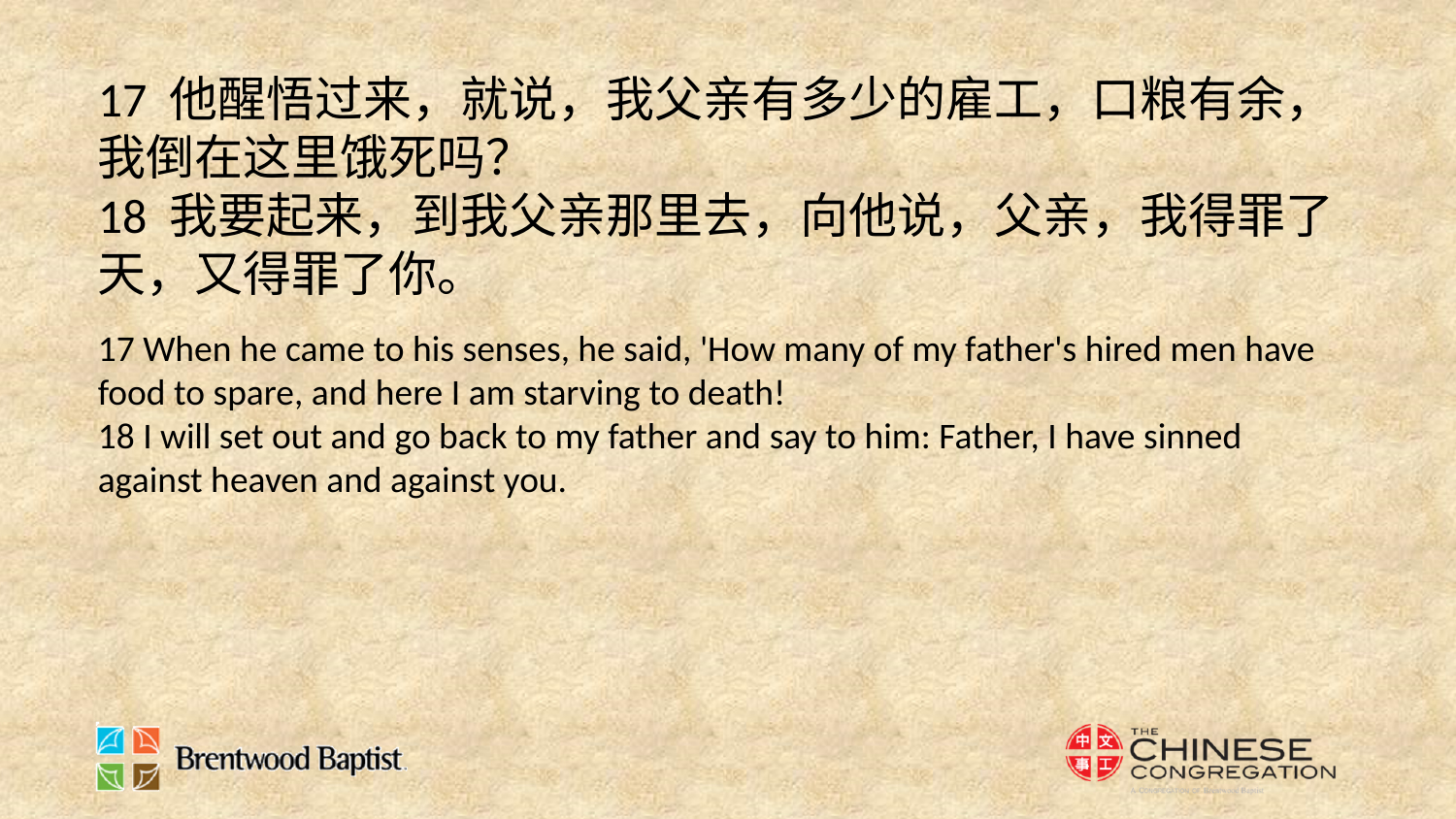

17 他醒悟过来，就说，我父亲有多少的雇工，口粮有余，我倒在这里饿死吗？
18 我要起来，到我父亲那里去，向他说，父亲，我得罪了天，又得罪了你。

17 When he came to his senses, he said, 'How many of my father's hired men have food to spare, and here I am starving to death!
18 I will set out and go back to my father and say to him: Father, I have sinned against heaven and against you.